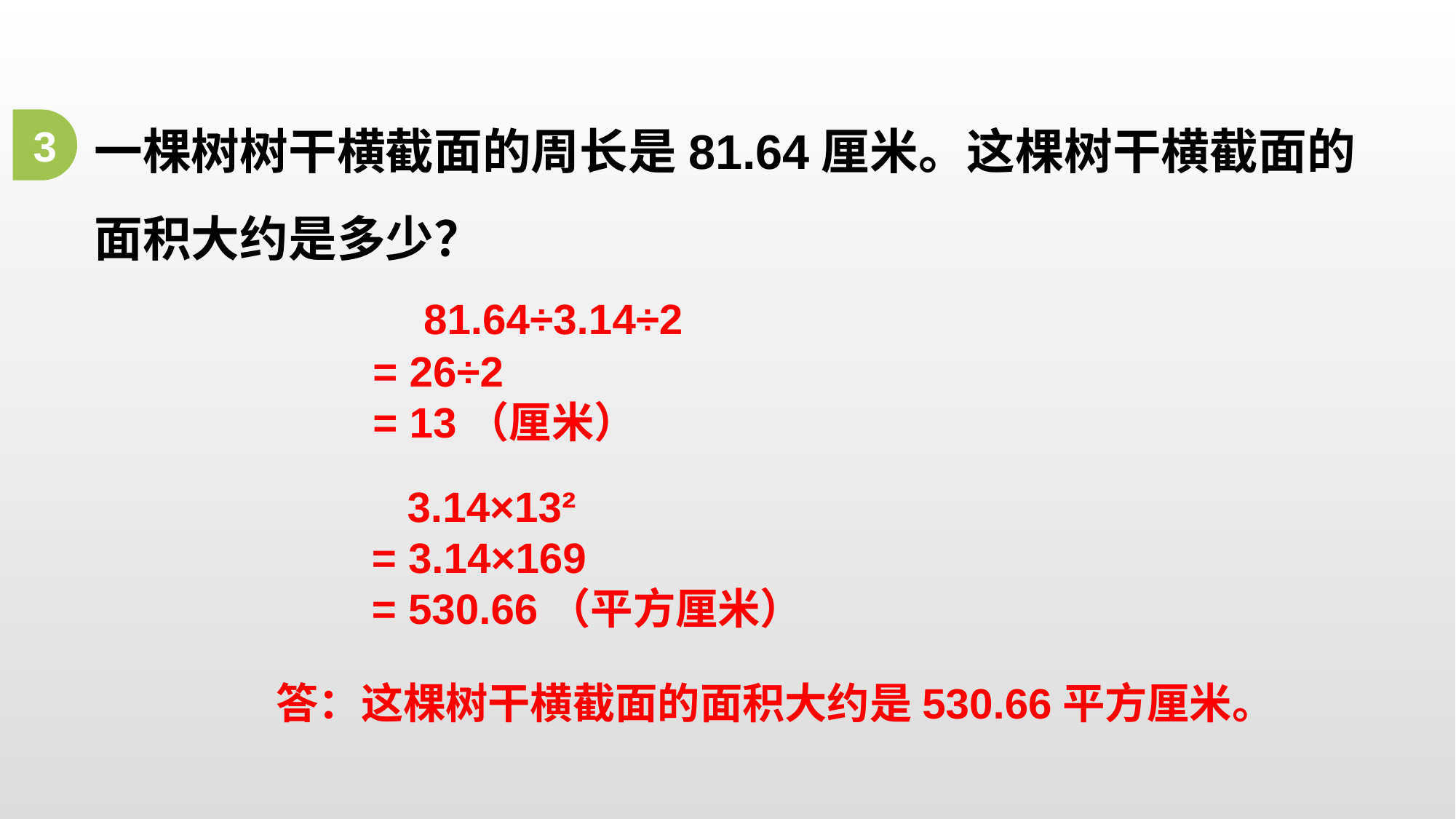

一棵树树干横截面的周长是81.64厘米。这棵树干横截面的面积大约是多少？
3
    81.64÷3.14÷2
= 26÷2
= 13（厘米）
   3.14×13²
= 3.14×169
= 530.66（平方厘米）
答：这棵树干横截面的面积大约是530.66平方厘米。